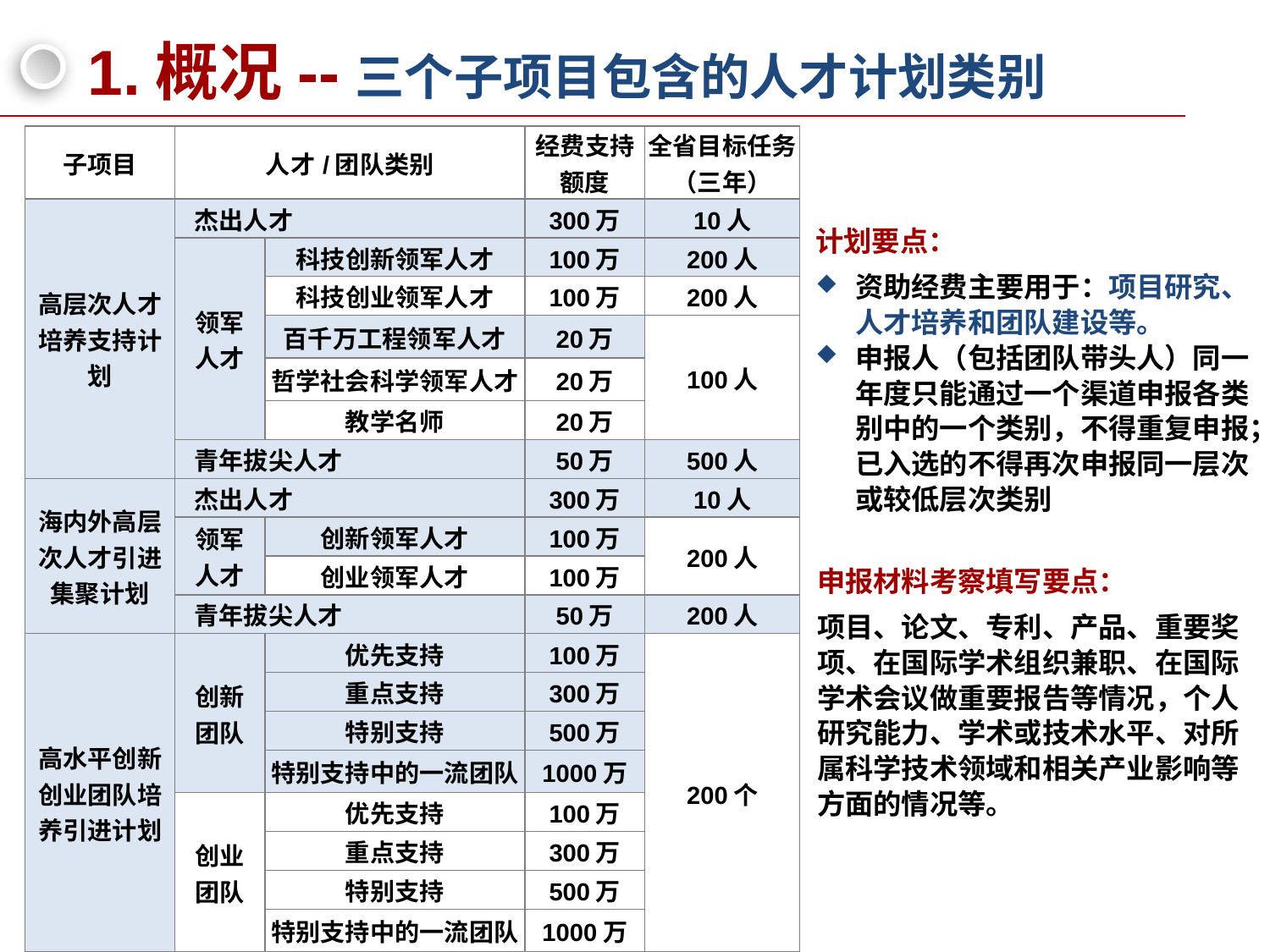

# 1.概况--三个子项目包含的人才计划类别
| 子项目 | 人才/团队类别 |  | 经费支持 额度 | 全省目标任务 （三年） |
| --- | --- | --- | --- | --- |
| 高层次人才培养支持计划 | 杰出人才 |  | 300万 | 10人 |
|  | 领军 人才 | 科技创新领军人才 | 100万 | 200人 |
|  |  | 科技创业领军人才 | 100万 | 200人 |
|  |  | 百千万工程领军人才 | 20万 | 100人 |
|  |  | 哲学社会科学领军人才 | 20万 |  |
|  |  | 教学名师 | 20万 |  |
|  | 青年拔尖人才 |  | 50万 | 500人 |
| 海内外高层次人才引进集聚计划 | 杰出人才 |  | 300万 | 10人 |
|  | 领军 人才 | 创新领军人才 | 100万 | 200人 |
|  |  | 创业领军人才 | 100万 |  |
|  | 青年拔尖人才 |  | 50万 | 200人 |
| 高水平创新创业团队培养引进计划 | 创新 团队 | 优先支持 | 100万 | 200个 |
|  |  | 重点支持 | 300万 |  |
|  |  | 特别支持 | 500万 |  |
|  |  | 特别支持中的一流团队 | 1000万 |  |
|  | 创业 团队 | 优先支持 | 100万 |  |
|  |  | 重点支持 | 300万 |  |
|  |  | 特别支持 | 500万 |  |
|  |  | 特别支持中的一流团队 | 1000万 |  |
计划要点：
资助经费主要用于：项目研究、人才培养和团队建设等。
申报人（包括团队带头人）同一年度只能通过一个渠道申报各类别中的一个类别，不得重复申报；已入选的不得再次申报同一层次或较低层次类别
申报材料考察填写要点：
项目、论文、专利、产品、重要奖项、在国际学术组织兼职、在国际学术会议做重要报告等情况，个人研究能力、学术或技术水平、对所属科学技术领域和相关产业影响等方面的情况等。